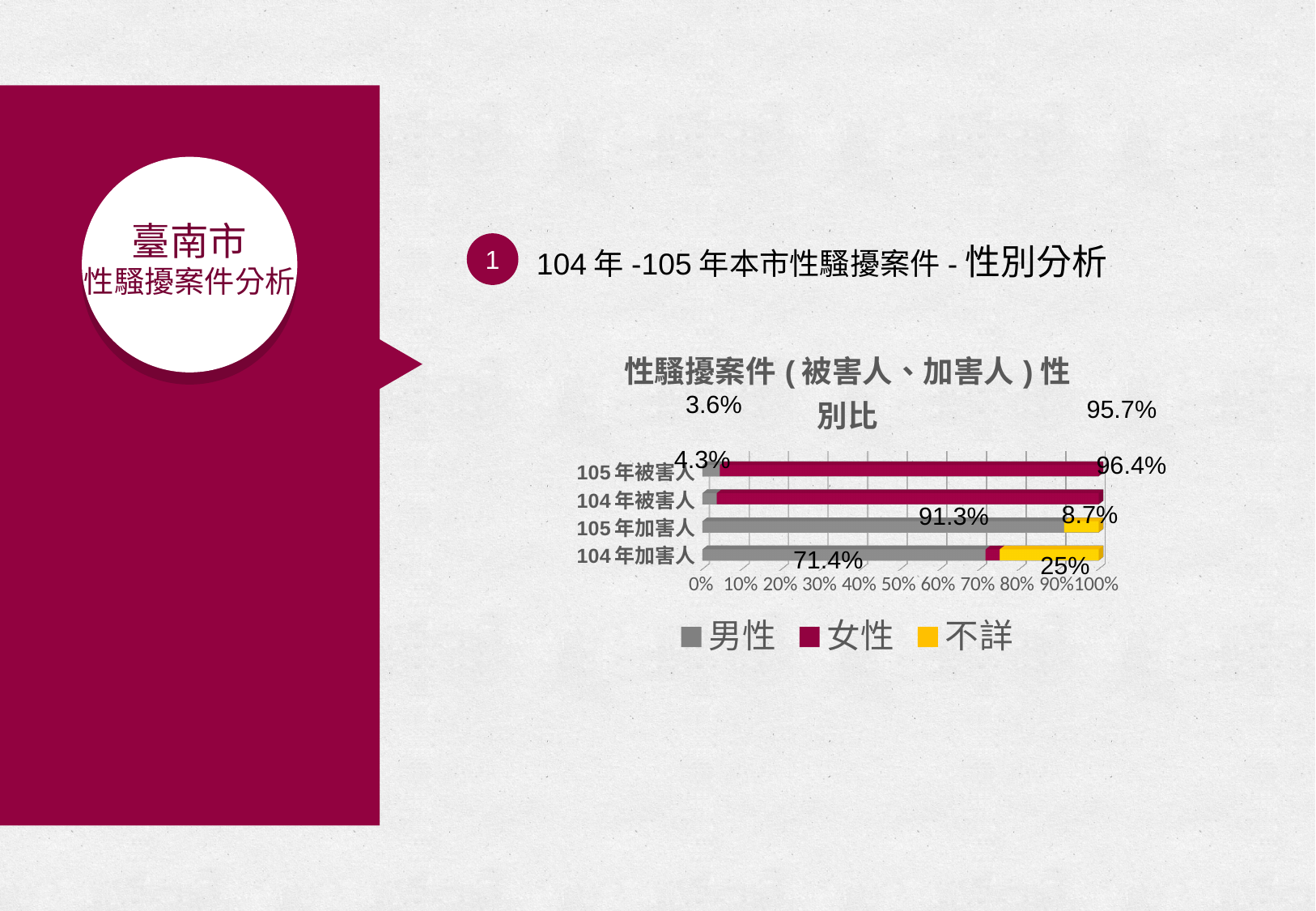

LOGO
臺南市
性騷擾案件分析

1
104年-105年本市性騷擾案件-性別分析

[unsupported chart]

3.6%
95.7%
4.3%
96.4%
8.7%
91.3%
71.4%
25%